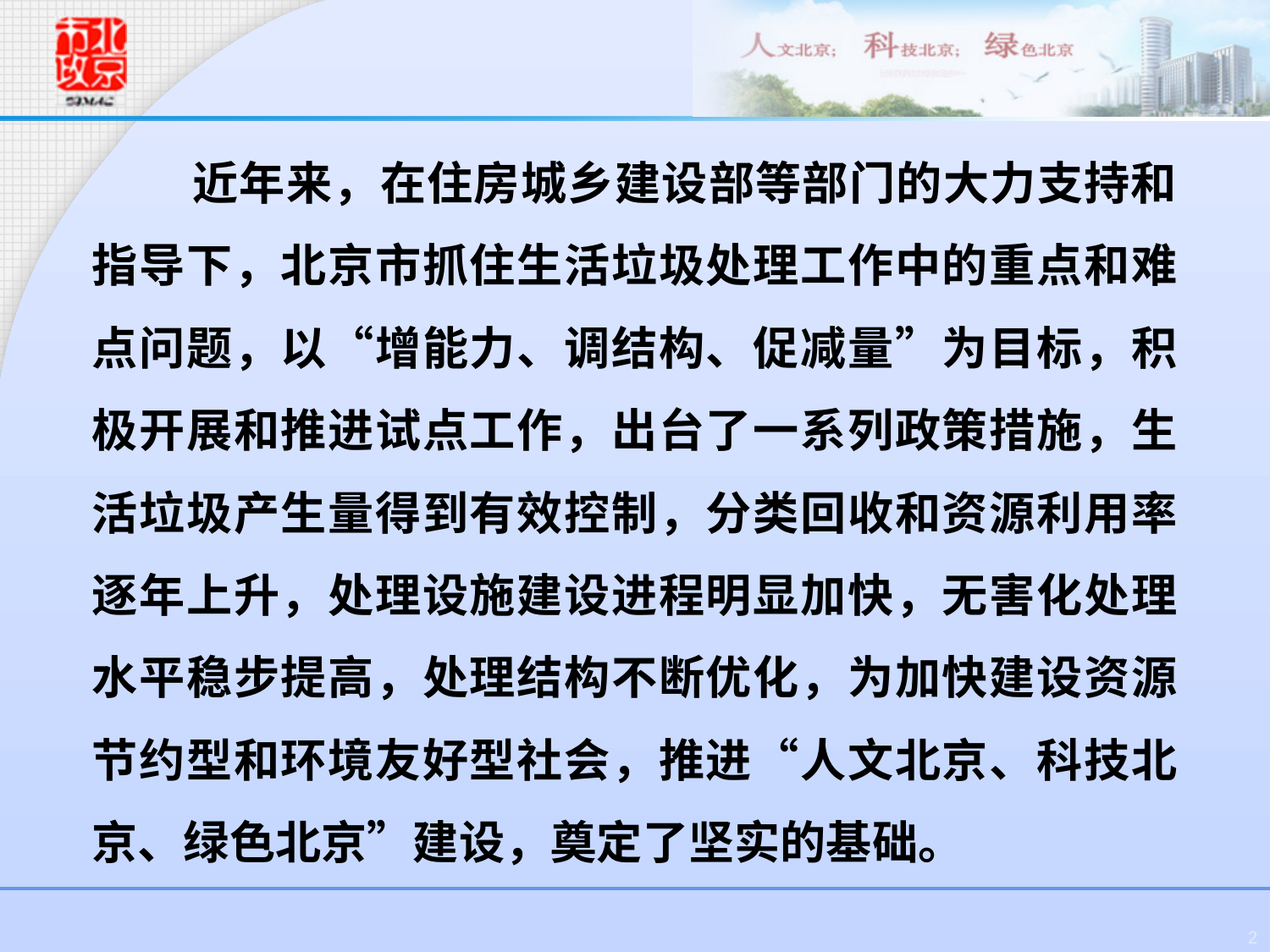

近年来，在住房城乡建设部等部门的大力支持和指导下，北京市抓住生活垃圾处理工作中的重点和难点问题，以“增能力、调结构、促减量”为目标，积极开展和推进试点工作，出台了一系列政策措施，生活垃圾产生量得到有效控制，分类回收和资源利用率逐年上升，处理设施建设进程明显加快，无害化处理水平稳步提高，处理结构不断优化，为加快建设资源节约型和环境友好型社会，推进“人文北京、科技北京、绿色北京”建设，奠定了坚实的基础。
2